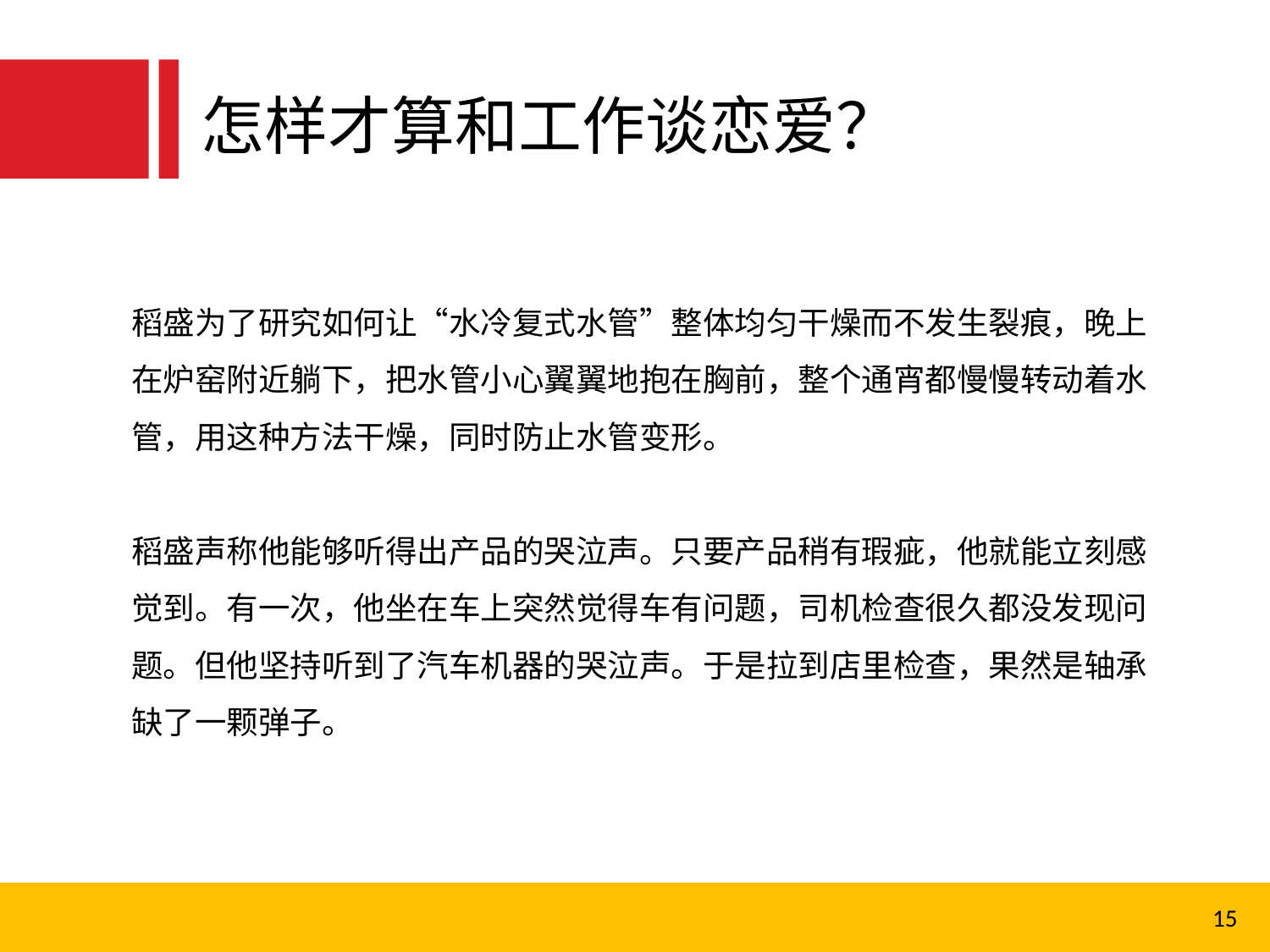

怎样才算和工作谈恋爱？
稻盛为了研究如何让“水冷复式水管”整体均匀干燥而不发生裂痕，晚上在炉窑附近躺下，把水管小心翼翼地抱在胸前，整个通宵都慢慢转动着水管，用这种方法干燥，同时防止水管变形。

稻盛声称他能够听得出产品的哭泣声。只要产品稍有瑕疵，他就能立刻感觉到。有一次，他坐在车上突然觉得车有问题，司机检查很久都没发现问题。但他坚持听到了汽车机器的哭泣声。于是拉到店里检查，果然是轴承缺了一颗弹子。

15